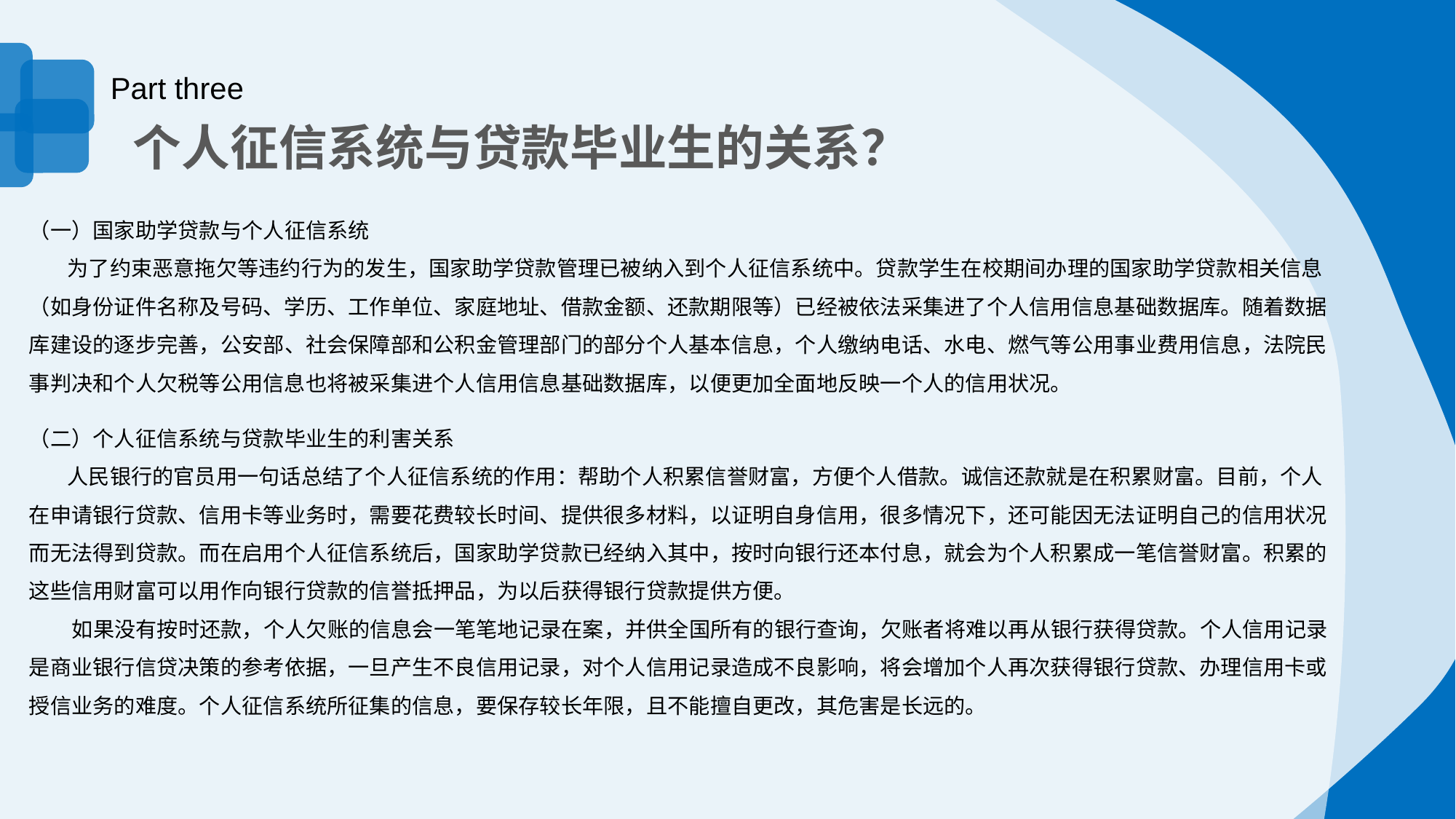

延时符
Part three
 个人征信系统与贷款毕业生的关系？
（一）国家助学贷款与个人征信系统
       为了约束恶意拖欠等违约行为的发生，国家助学贷款管理已被纳入到个人征信系统中。贷款学生在校期间办理的国家助学贷款相关信息（如身份证件名称及号码、学历、工作单位、家庭地址、借款金额、还款期限等）已经被依法采集进了个人信用信息基础数据库。随着数据库建设的逐步完善，公安部、社会保障部和公积金管理部门的部分个人基本信息，个人缴纳电话、水电、燃气等公用事业费用信息，法院民事判决和个人欠税等公用信息也将被采集进个人信用信息基础数据库，以便更加全面地反映一个人的信用状况。
（二）个人征信系统与贷款毕业生的利害关系
       人民银行的官员用一句话总结了个人征信系统的作用：帮助个人积累信誉财富，方便个人借款。诚信还款就是在积累财富。目前，个人在申请银行贷款、信用卡等业务时，需要花费较长时间、提供很多材料，以证明自身信用，很多情况下，还可能因无法证明自己的信用状况而无法得到贷款。而在启用个人征信系统后，国家助学贷款已经纳入其中，按时向银行还本付息，就会为个人积累成一笔信誉财富。积累的这些信用财富可以用作向银行贷款的信誉抵押品，为以后获得银行贷款提供方便。
        如果没有按时还款，个人欠账的信息会一笔笔地记录在案，并供全国所有的银行查询，欠账者将难以再从银行获得贷款。个人信用记录是商业银行信贷决策的参考依据，一旦产生不良信用记录，对个人信用记录造成不良影响，将会增加个人再次获得银行贷款、办理信用卡或授信业务的难度。个人征信系统所征集的信息，要保存较长年限，且不能擅自更改，其危害是长远的。